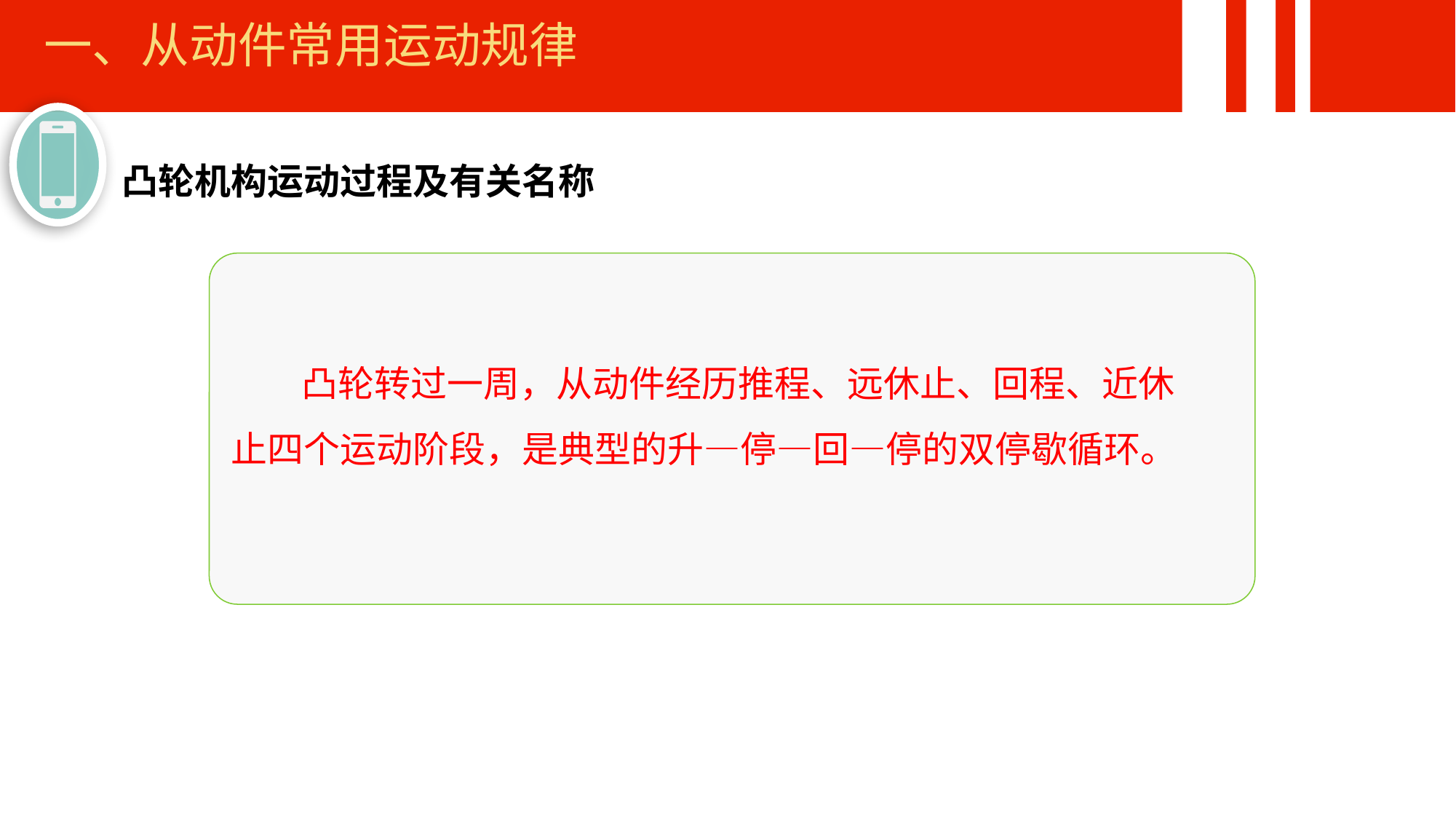

一、从动件常用运动规律

凸轮机构运动过程及有关名称

        凸轮转过一周，从动件经历推程、远休止、回程、近休止四个运动阶段，是典型的升—停—回—停的双停歇循环。